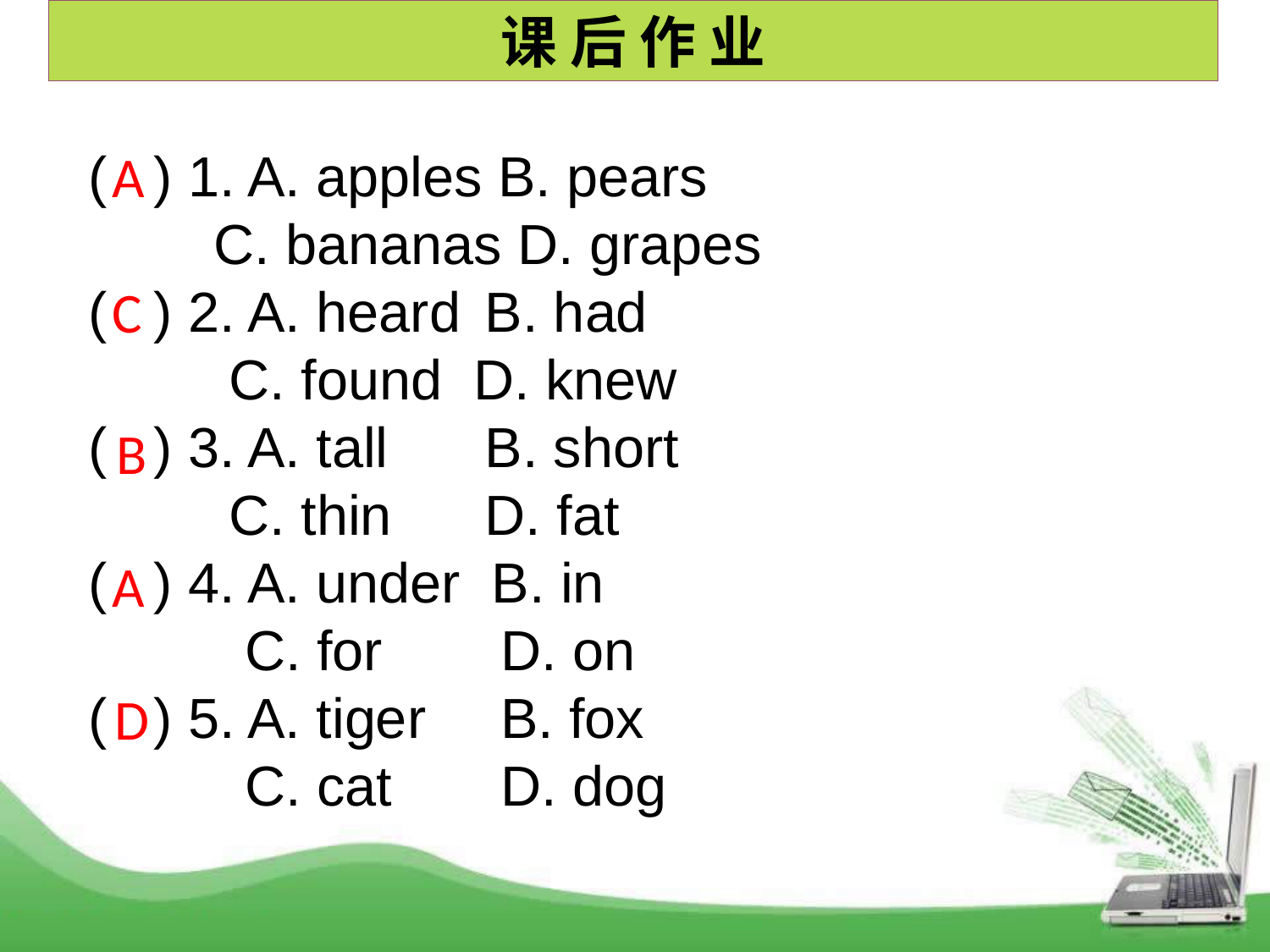

课 后 作 业
(   ) 1. A. apples B. pears
        C. bananas D. grapes
(   ) 2. A. heard	 B. had
         C. found  D. knew
(   ) 3. A. tall	 B. short
         C. thin	 D. fat
(   ) 4. A. under  B. in
          C. for	  D. on
(   ) 5. A. tiger	  B. fox
          C. cat	  D. dog

A
C
B
A
D